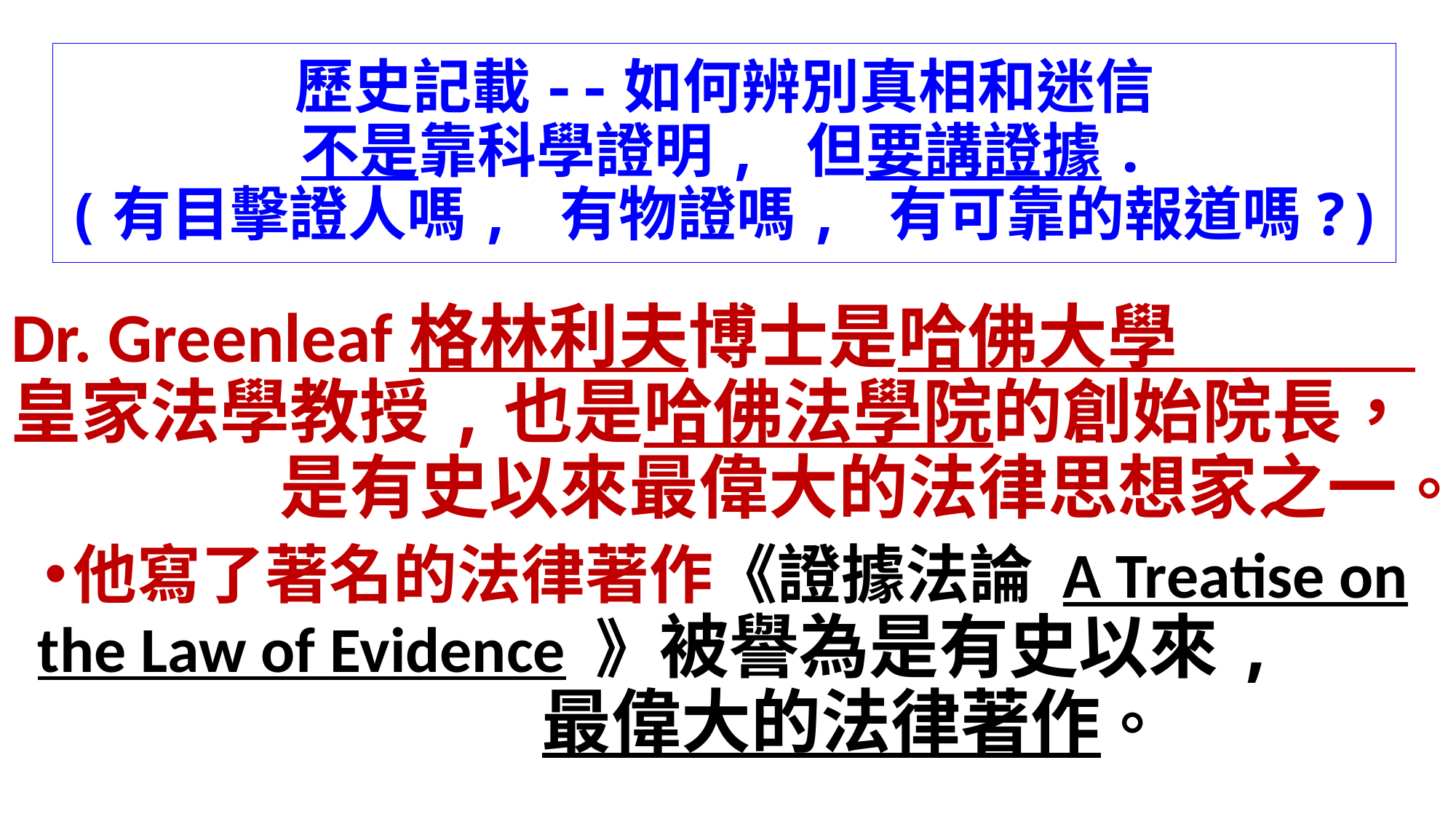

# 歷史記載--如何辨別真相和迷信 不是靠科學證明, 但要講證據. (有目擊證人嗎, 有物證嗎, 有可靠的報道嗎?)
Dr. Greenleaf格林利夫博士是哈佛大學                皇家法學教授,也是哈佛法學院的創始院長，                    是有史以來最偉大的法律思想家之一。
他寫了著名的法律著作《證據法論 A Treatise on the Law of Evidence 》被譽為是有史以來,          最偉大的法律著作。